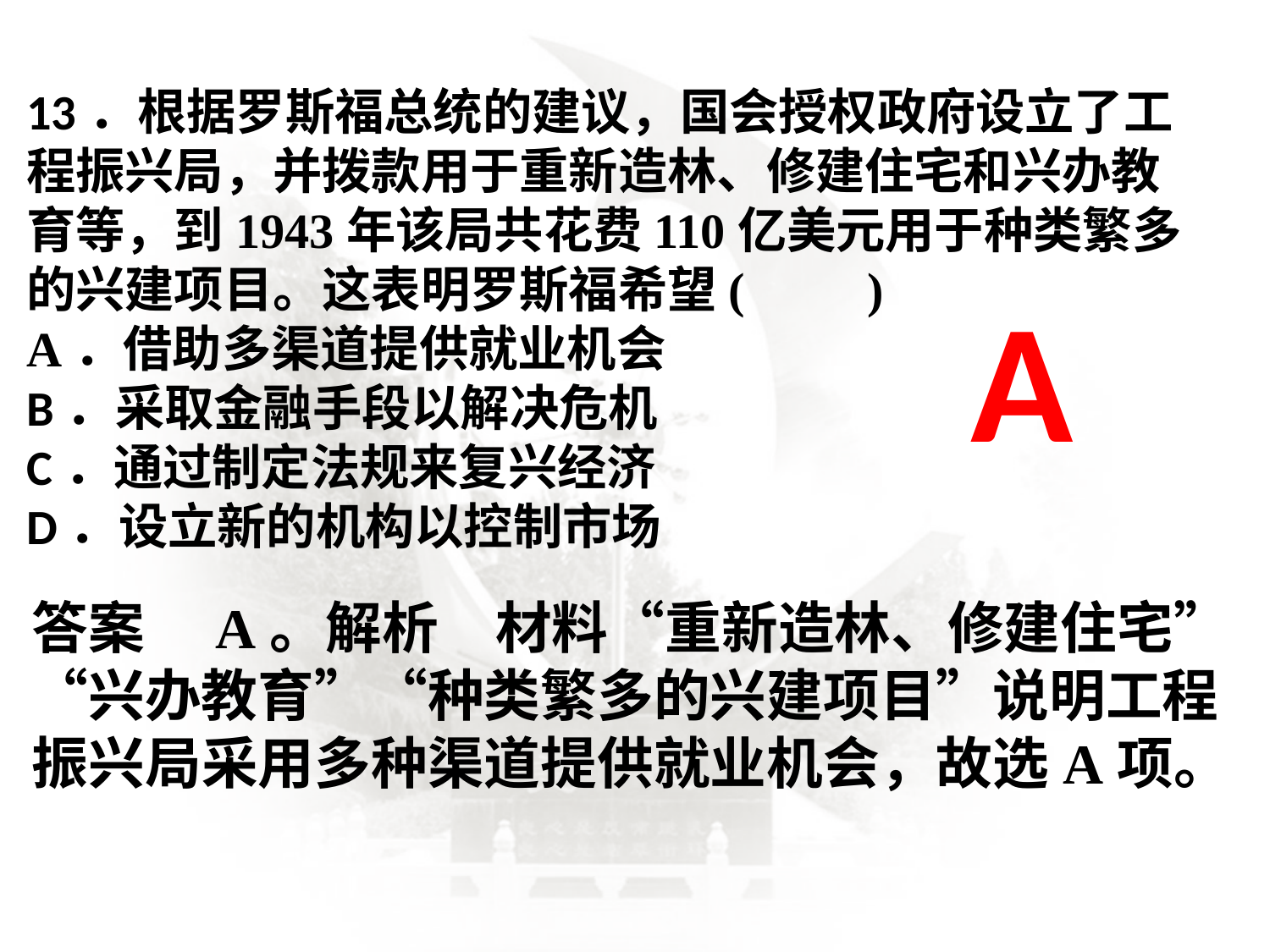

13．根据罗斯福总统的建议，国会授权政府设立了工程振兴局，并拨款用于重新造林、修建住宅和兴办教育等，到1943年该局共花费110亿美元用于种类繁多的兴建项目。这表明罗斯福希望(　　)A．借助多渠道提供就业机会B．采取金融手段以解决危机C．通过制定法规来复兴经济D．设立新的机构以控制市场
A
答案　A。解析　材料“重新造林、修建住宅”“兴办教育”“种类繁多的兴建项目”说明工程振兴局采用多种渠道提供就业机会，故选A项。